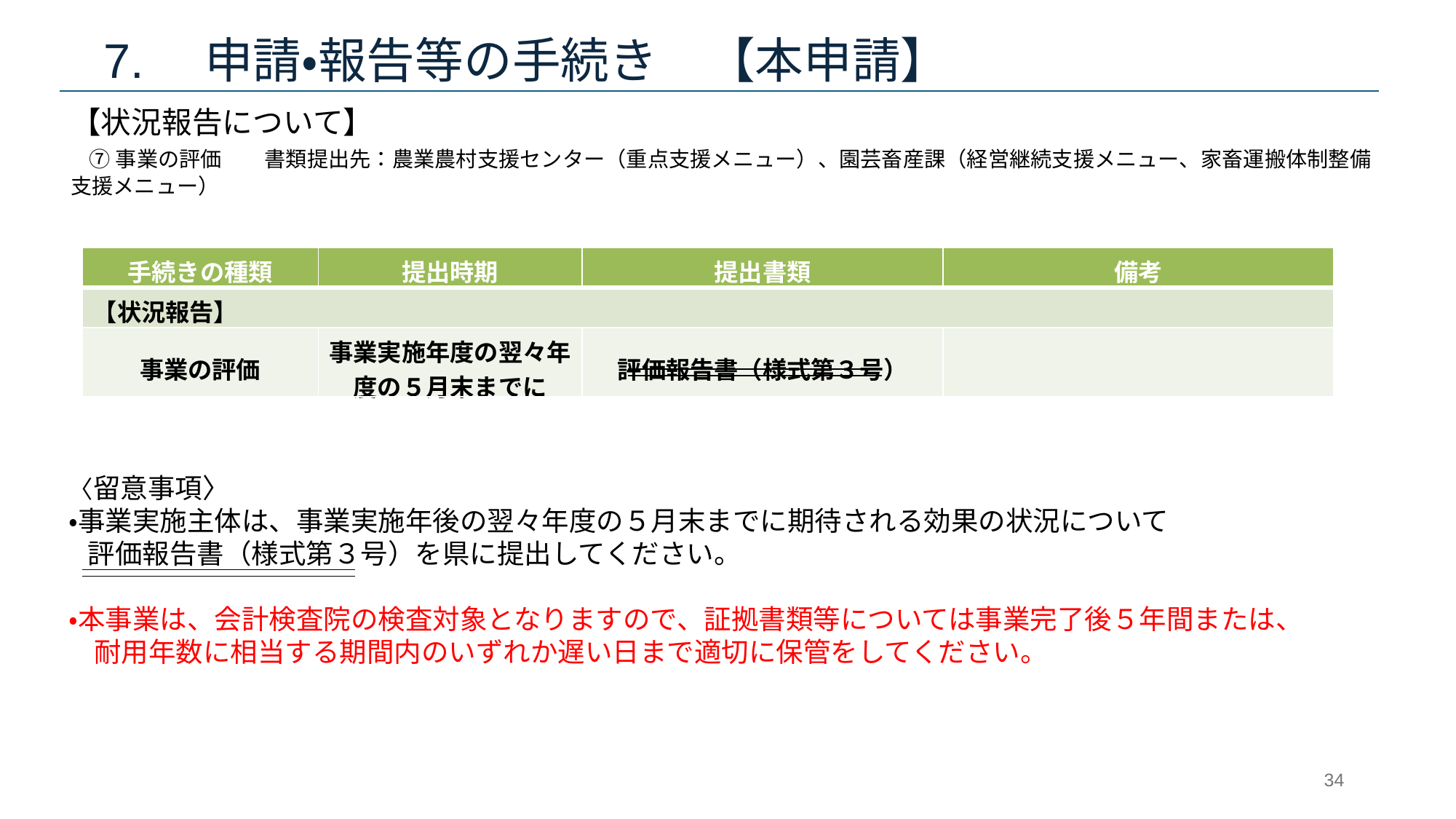

# 7.　申請・報告等の手続き　【本申請】

【状況報告について】
   ⑦事業の評価　　書類提出先：農業農村支援センター（重点支援メニュー）、園芸畜産課（経営継続支援メニュー、家畜運搬体制整備支援メニュー）
| 手続きの種類 | 提出時期 | 提出書類 | 備考 |
| --- | --- | --- | --- |
| 【状況報告】 |  |  |  |
| 事業の評価 | 事業実施年度の翌々年度の５月末までに | 評価報告書（様式第３号） |  |
〈留意事項〉
・事業実施主体は、事業実施年後の翌々年度の５月末までに期待される効果の状況について
  評価報告書（様式第３号）を県に提出してください。

・本事業は、会計検査院の検査対象となりますので、証拠書類等については事業完了後５年間または、
   耐用年数に相当する期間内のいずれか遅い日まで適切に保管をしてください。
34